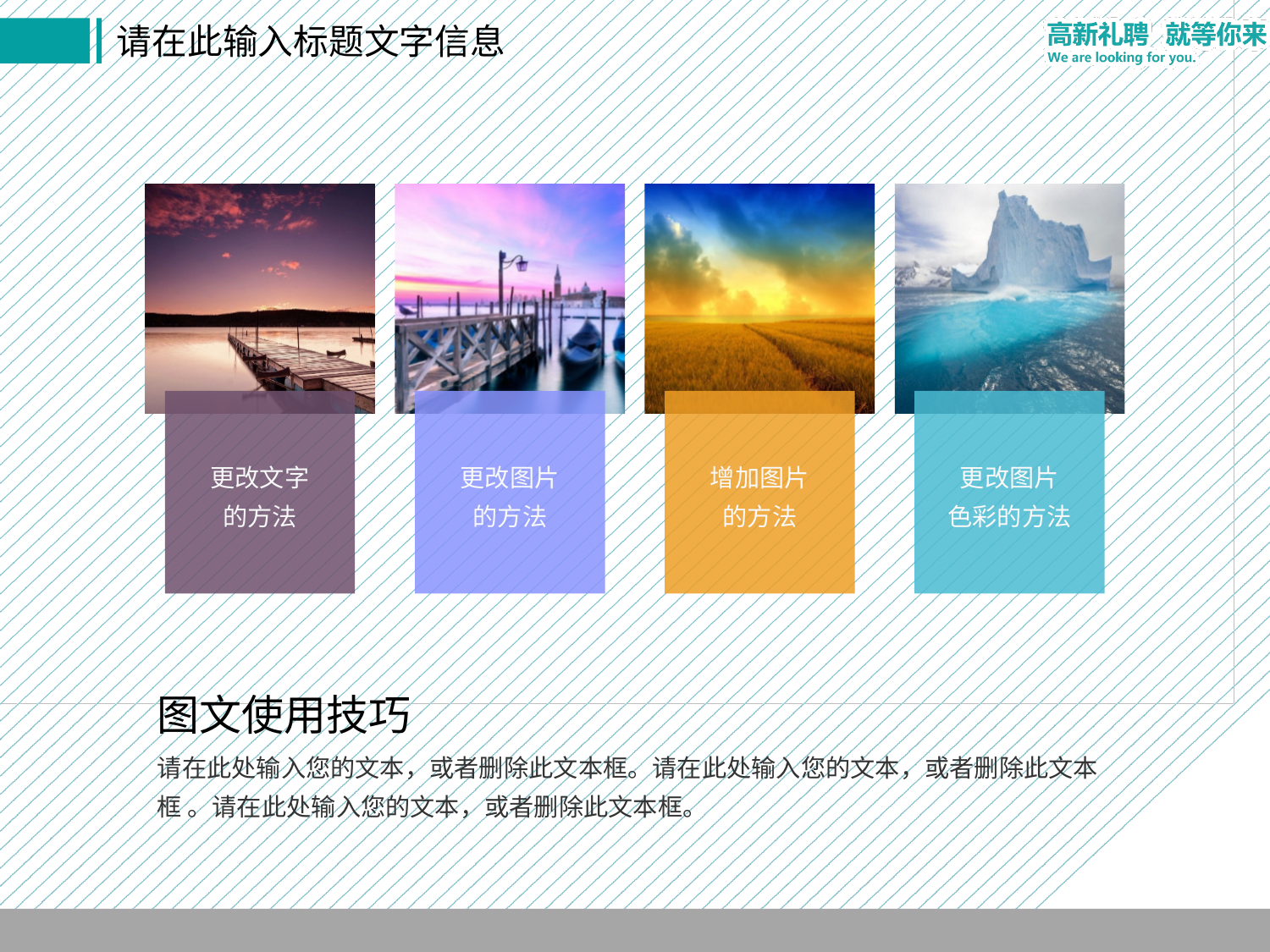

更改文字
的方法
更改图片
的方法
增加图片
的方法
更改图片
色彩的方法
图文使用技巧
请在此处输入您的文本，或者删除此文本框。请在此处输入您的文本，或者删除此文本框 。请在此处输入您的文本，或者删除此文本框。